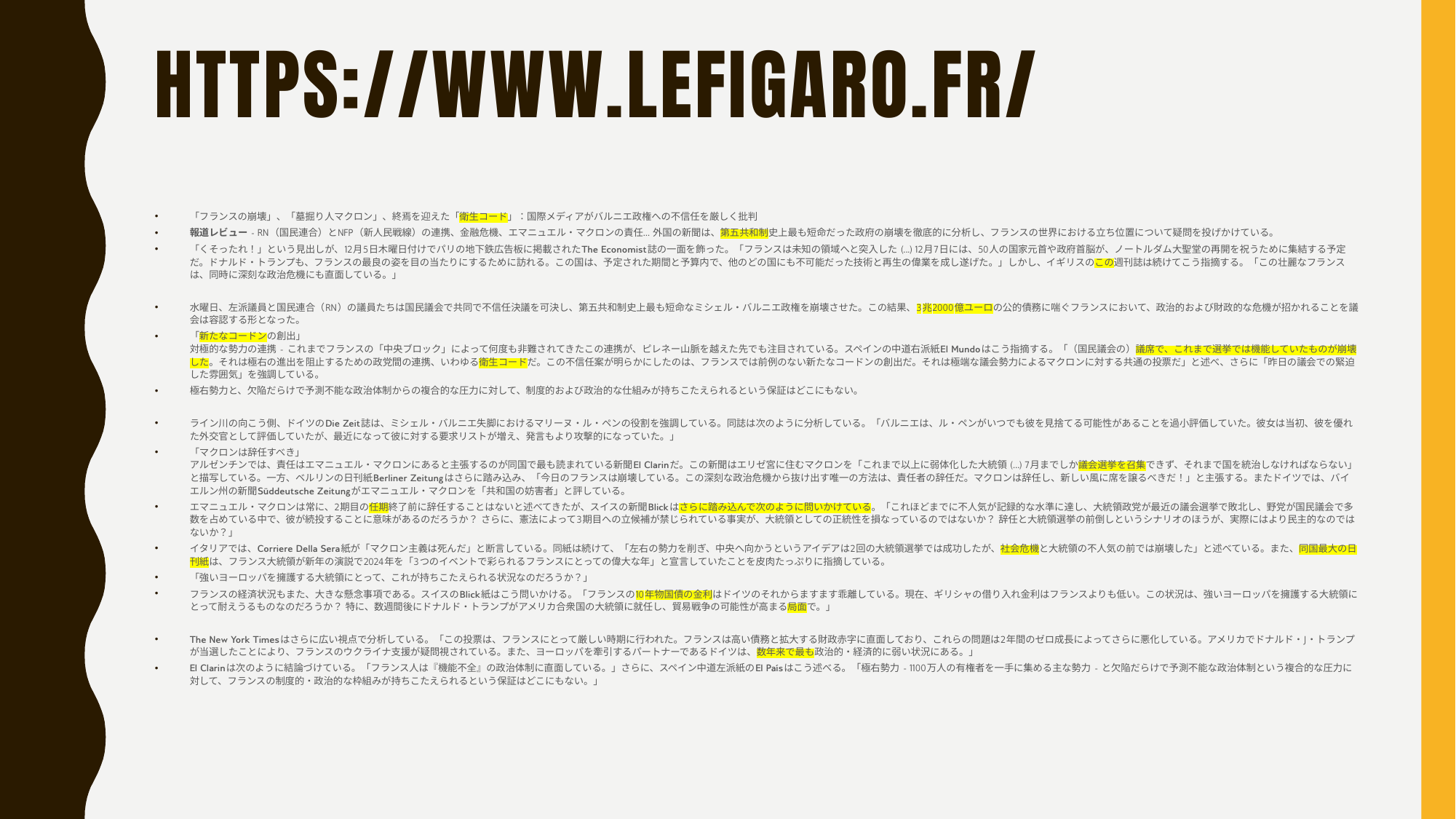

# https://www.lefigaro.fr/
「フランスの崩壊」、「墓掘り人マクロン」、終焉を迎えた「衛生コード」：国際メディアがバルニエ政権への不信任を厳しく批判
報道レビュー - RN（国民連合）とNFP（新人民戦線）の連携、金融危機、エマニュエル・マクロンの責任… 外国の新聞は、第五共和制史上最も短命だった政府の崩壊を徹底的に分析し、フランスの世界における立ち位置について疑問を投げかけている。
「くそったれ！」という見出しが、12月5日木曜日付けでパリの地下鉄広告板に掲載されたThe Economist誌の一面を飾った。「フランスは未知の領域へと突入した (...) 12月7日には、50人の国家元首や政府首脳が、ノートルダム大聖堂の再開を祝うために集結する予定だ。ドナルド・トランプも、フランスの最良の姿を目の当たりにするために訪れる。この国は、予定された期間と予算内で、他のどの国にも不可能だった技術と再生の偉業を成し遂げた。」しかし、イギリスのこの週刊誌は続けてこう指摘する。「この壮麗なフランスは、同時に深刻な政治危機にも直面している。」

水曜日、左派議員と国民連合（RN）の議員たちは国民議会で共同で不信任決議を可決し、第五共和制史上最も短命なミシェル・バルニエ政権を崩壊させた。この結果、3兆2000億ユーロの公的債務に喘ぐフランスにおいて、政治的および財政的な危機が招かれることを議会は容認する形となった。
「新たなコードンの創出」
対極的な勢力の連携 - これまでフランスの「中央ブロック」によって何度も非難されてきたこの連携が、ピレネー山脈を越えた先でも注目されている。スペインの中道右派紙El Mundoはこう指摘する。「（国民議会の）議席で、これまで選挙では機能していたものが崩壊した。それは極右の進出を阻止するための政党間の連携、いわゆる衛生コードだ。この不信任案が明らかにしたのは、フランスでは前例のない新たなコードンの創出だ。それは極端な議会勢力によるマクロンに対する共通の投票だ」と述べ、さらに「昨日の議会での緊迫した雰囲気」を強調している。
極右勢力と、欠陥だらけで予測不能な政治体制からの複合的な圧力に対して、制度的および政治的な仕組みが持ちこたえられるという保証はどこにもない。

ライン川の向こう側、ドイツのDie Zeit誌は、ミシェル・バルニエ失脚におけるマリーヌ・ル・ペンの役割を強調している。同誌は次のように分析している。「バルニエは、ル・ペンがいつでも彼を見捨てる可能性があることを過小評価していた。彼女は当初、彼を優れた外交官として評価していたが、最近になって彼に対する要求リストが増え、発言もより攻撃的になっていた。」
「マクロンは辞任すべき」
アルゼンチンでは、責任はエマニュエル・マクロンにあると主張するのが同国で最も読まれている新聞El Clarinだ。この新聞はエリゼ宮に住むマクロンを「これまで以上に弱体化した大統領 (…) 7月までしか議会選挙を召集できず、それまで国を統治しなければならない」と描写している。一方、ベルリンの日刊紙Berliner Zeitungはさらに踏み込み、「今日のフランスは崩壊している。この深刻な政治危機から抜け出す唯一の方法は、責任者の辞任だ。マクロンは辞任し、新しい風に席を譲るべきだ！」と主張する。またドイツでは、バイエルン州の新聞Süddeutsche Zeitungがエマニュエル・マクロンを「共和国の妨害者」と評している。
エマニュエル・マクロンは常に、2期目の任期終了前に辞任することはないと述べてきたが、スイスの新聞Blickはさらに踏み込んで次のように問いかけている。「これほどまでに不人気が記録的な水準に達し、大統領政党が最近の議会選挙で敗北し、野党が国民議会で多数を占めている中で、彼が続投することに意味があるのだろうか？ さらに、憲法によって3期目への立候補が禁じられている事実が、大統領としての正統性を損なっているのではないか？ 辞任と大統領選挙の前倒しというシナリオのほうが、実際にはより民主的なのではないか？」
イタリアでは、Corriere Della Sera紙が「マクロン主義は死んだ」と断言している。同紙は続けて、「左右の勢力を削ぎ、中央へ向かうというアイデアは2回の大統領選挙では成功したが、社会危機と大統領の不人気の前では崩壊した」と述べている。また、同国最大の日刊紙は、フランス大統領が新年の演説で2024年を「3つのイベントで彩られるフランスにとっての偉大な年」と宣言していたことを皮肉たっぷりに指摘している。
「強いヨーロッパを擁護する大統領にとって、これが持ちこたえられる状況なのだろうか？」
フランスの経済状況もまた、大きな懸念事項である。スイスのBlick紙はこう問いかける。「フランスの10年物国債の金利はドイツのそれからますます乖離している。現在、ギリシャの借り入れ金利はフランスよりも低い。この状況は、強いヨーロッパを擁護する大統領にとって耐えうるものなのだろうか？ 特に、数週間後にドナルド・トランプがアメリカ合衆国の大統領に就任し、貿易戦争の可能性が高まる局面で。」

The New York Timesはさらに広い視点で分析している。「この投票は、フランスにとって厳しい時期に行われた。フランスは高い債務と拡大する財政赤字に直面しており、これらの問題は2年間のゼロ成長によってさらに悪化している。アメリカでドナルド・J・トランプが当選したことにより、フランスのウクライナ支援が疑問視されている。また、ヨーロッパを牽引するパートナーであるドイツは、数年来で最も政治的・経済的に弱い状況にある。」
El Clarinは次のように結論づけている。「フランス人は『機能不全』の政治体制に直面している。」さらに、スペイン中道左派紙のEl Paísはこう述べる。「極右勢力 - 1100万人の有権者を一手に集める主な勢力 - と欠陥だらけで予測不能な政治体制という複合的な圧力に対して、フランスの制度的・政治的な枠組みが持ちこたえられるという保証はどこにもない。」